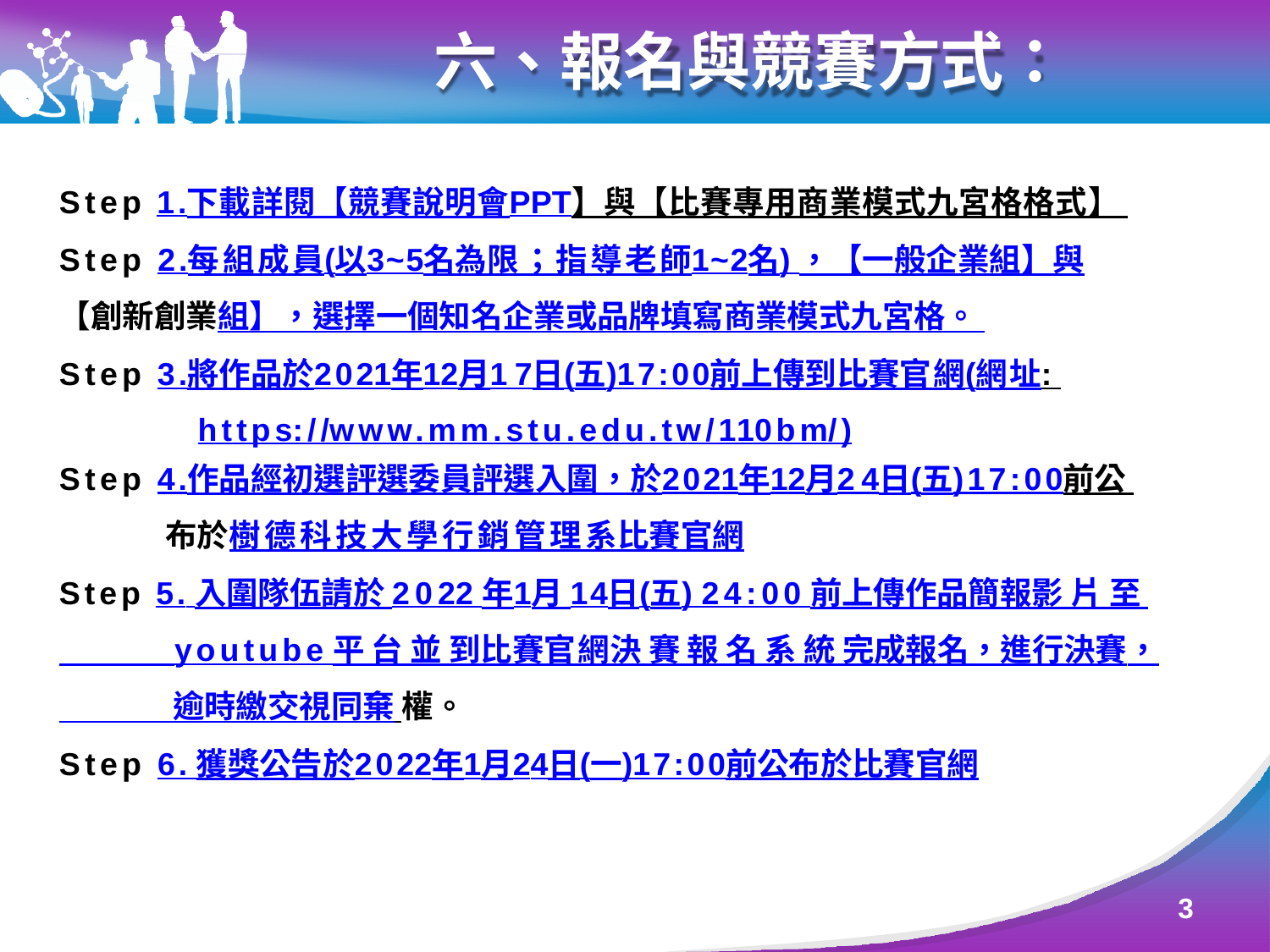

# 六、報名與競賽方式：

Step 1.下載詳閱【競賽說明會PPT】與【比賽專用商業模式九宮格格式】 Step 2.每組成員(以3~5名為限；指導老師1~2名) ，【一般企業組】與
【創新創業組】，選擇一個知名企業或品牌填寫商業模式九宮格。
Step 3.將作品於2021年12月17日(五)17:00前上傳到比賽官網(網址:
               https://www.mm.stu.edu.tw/110bm/)
Step 4.作品經初選評選委員評選入圍，於2021年12月24日(五)17:00前公
               布於樹德科技大學行銷管理系比賽官網
Step 5. 入圍隊伍請於 2022 年1月 14日(五) 24:00 前上傳作品簡報影 片 至
                youtube 平 台 並 到比賽官網決 賽 報 名 系 統 完成報名，進行決賽，
                逾時繳交視同棄 權。
Step 6. 獲獎公告於2022年1月24日(一)17:00前公布於比賽官網

3